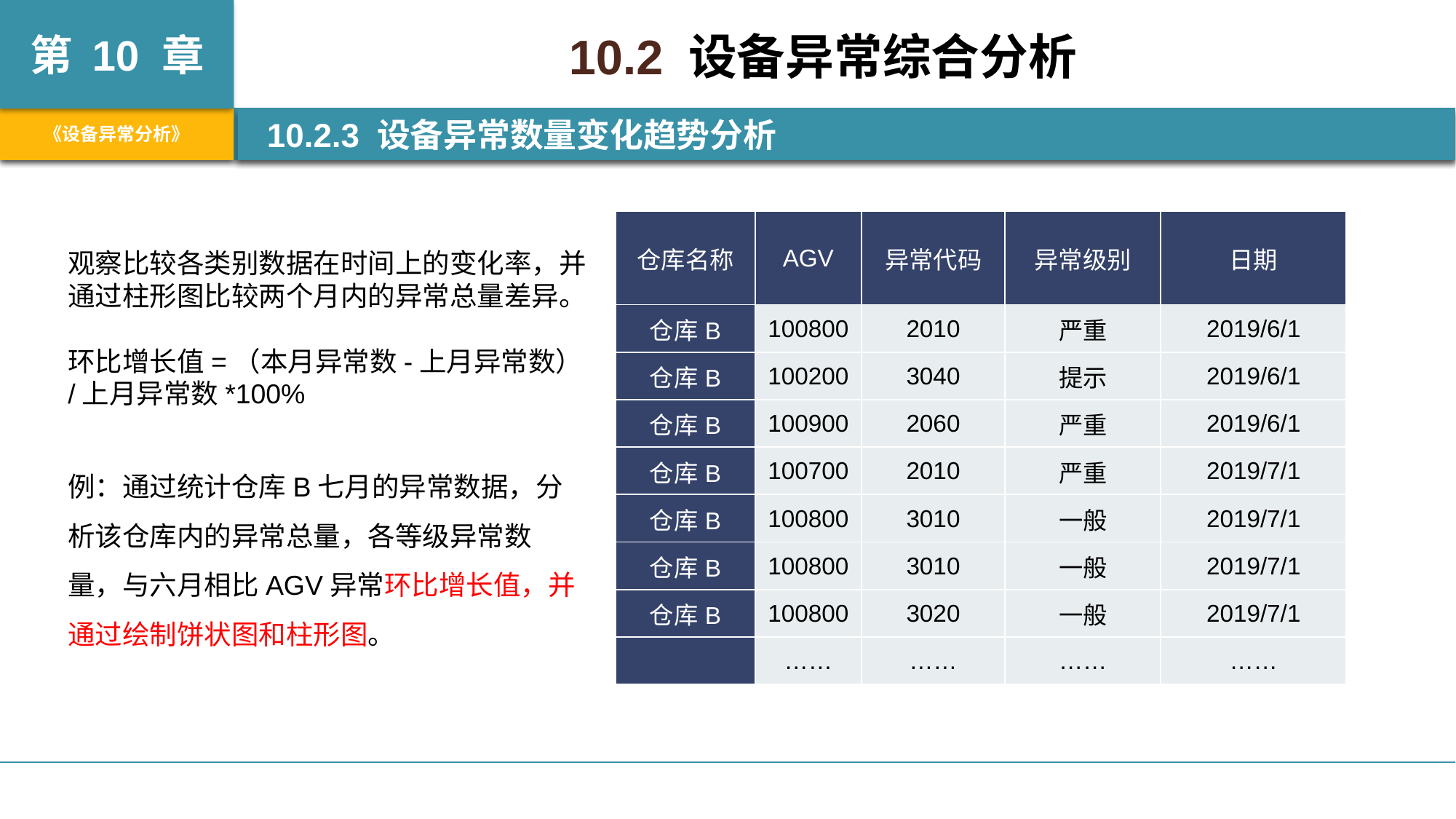

10.2 设备异常综合分析
  10.2.3 设备异常数量变化趋势分析
| 仓库名称 | AGV | 异常代码 | 异常级别 | 日期 |
| --- | --- | --- | --- | --- |
| 仓库B | 100800 | 2010 | 严重 | 2019/6/1 |
| 仓库B | 100200 | 3040 | 提示 | 2019/6/1 |
| 仓库B | 100900 | 2060 | 严重 | 2019/6/1 |
| 仓库B | 100700 | 2010 | 严重 | 2019/7/1 |
| 仓库B | 100800 | 3010 | 一般 | 2019/7/1 |
| 仓库B | 100800 | 3010 | 一般 | 2019/7/1 |
| 仓库B | 100800 | 3020 | 一般 | 2019/7/1 |
|  | …… | …… | …… | …… |
观察比较各类别数据在时间上的变化率，并通过柱形图比较两个月内的异常总量差异。

环比增长值=（本月异常数-上月异常数）/上月异常数*100%
例：通过统计仓库B七月的异常数据，分析该仓库内的异常总量，各等级异常数量，与六月相比AGV异常环比增长值，并通过绘制饼状图和柱形图。